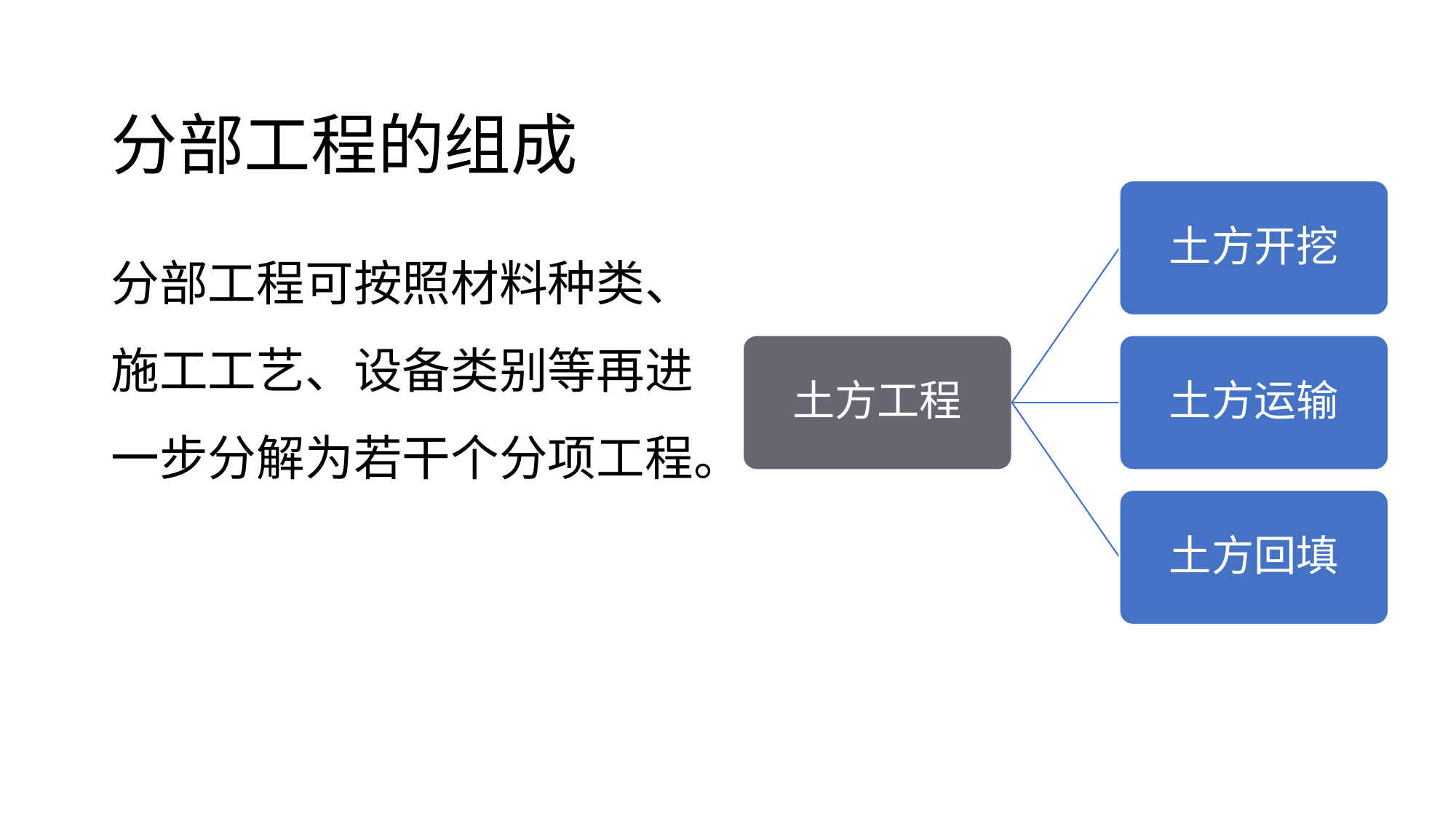

# 分部工程的组成
土方工程

土方开挖

土方运输

土方回填
分部工程可按照材料种类、施工工艺、设备类别等再进一步分解为若干个分项工程。